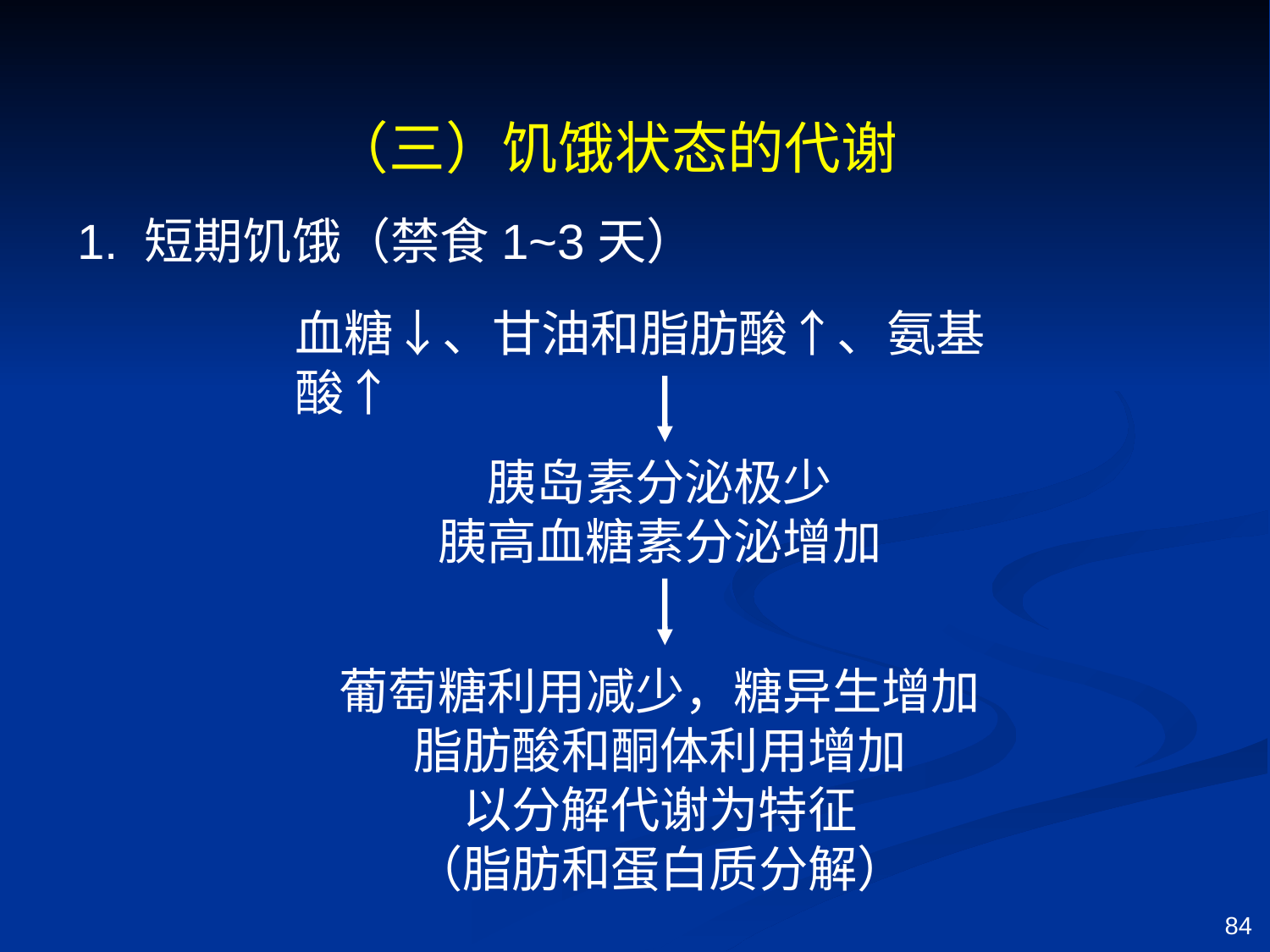

（三）饥饿状态的代谢
1. 短期饥饿（禁食1~3天）
血糖↓、甘油和脂肪酸↑、氨基酸↑

胰岛素分泌极少
胰高血糖素分泌增加

葡萄糖利用减少，糖异生增加
脂肪酸和酮体利用增加
以分解代谢为特征
（脂肪和蛋白质分解）
84